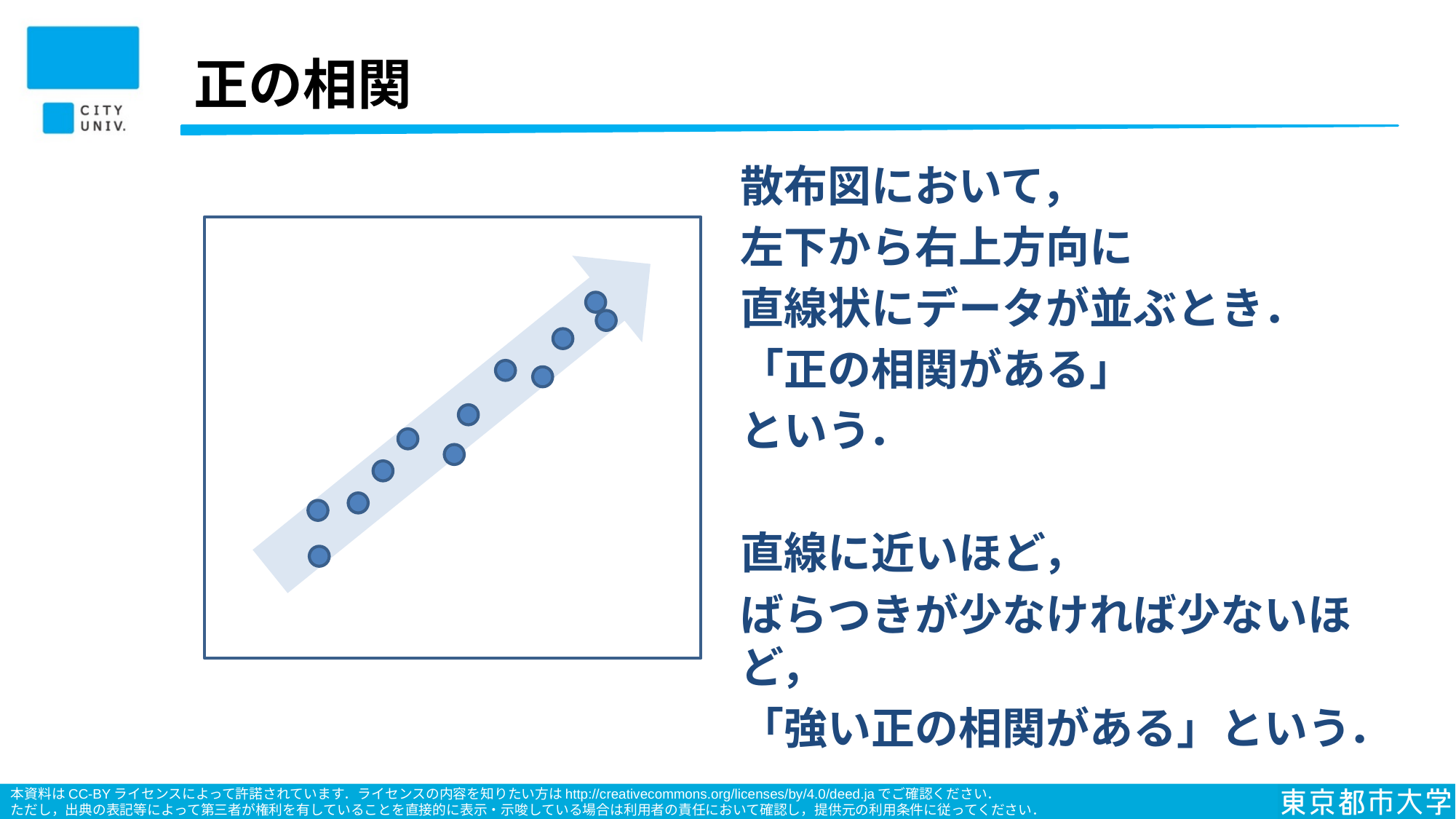

# 正の相関
散布図において，
左下から右上方向に
直線状にデータが並ぶとき．
「正の相関がある」
という．

直線に近いほど，
ばらつきが少なければ少ないほど，
「強い正の相関がある」という．